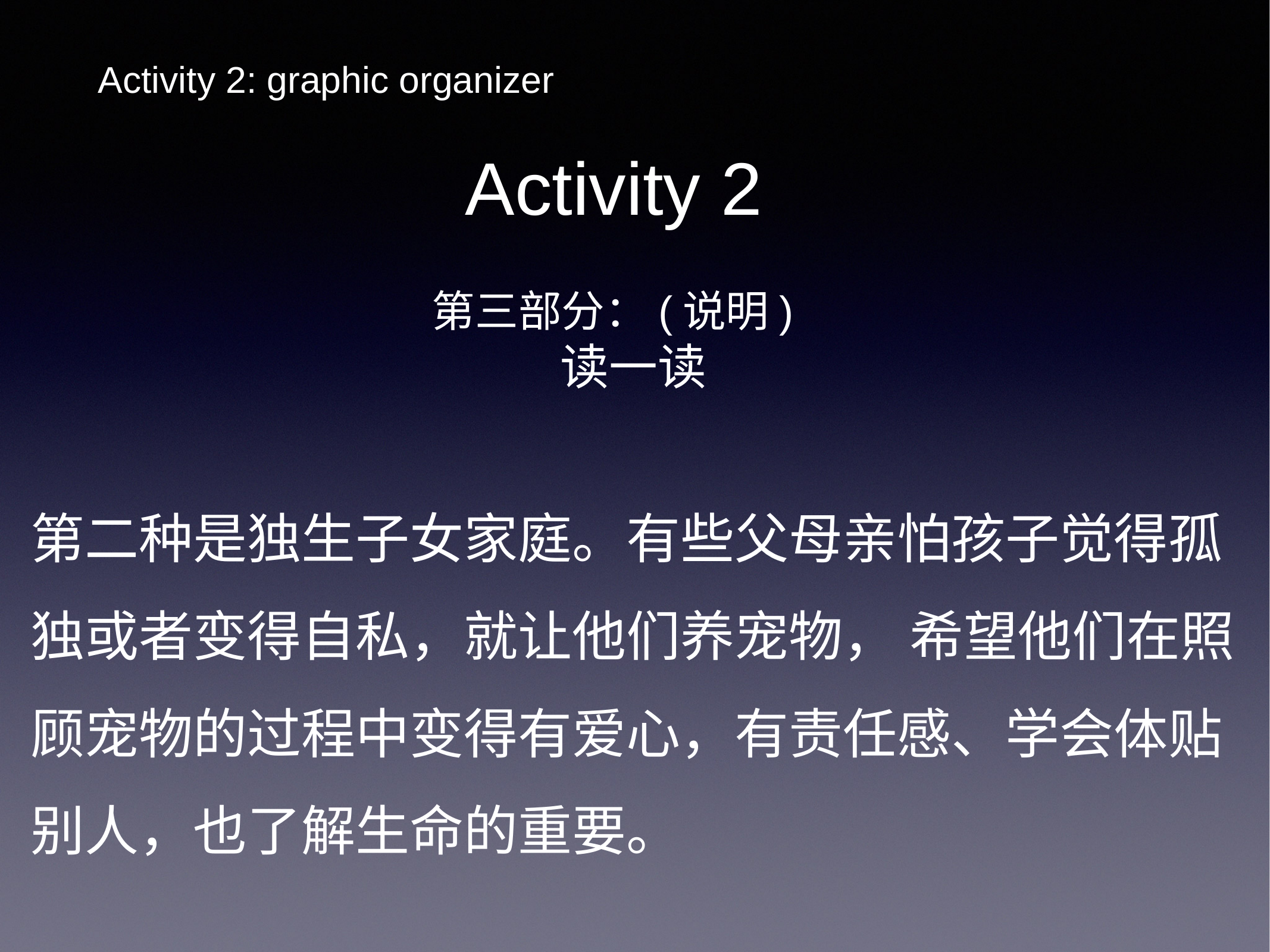

# Activity 2: graphic organizer

Activity 2
第三部分：(说明)
读一读

第二种是独生子女家庭。有些父母亲怕孩子觉得孤独或者变得自私，就让他们养宠物， 希望他们在照顾宠物的过程中变得有爱心，有责任感、学会体贴别人，也了解生命的重要。